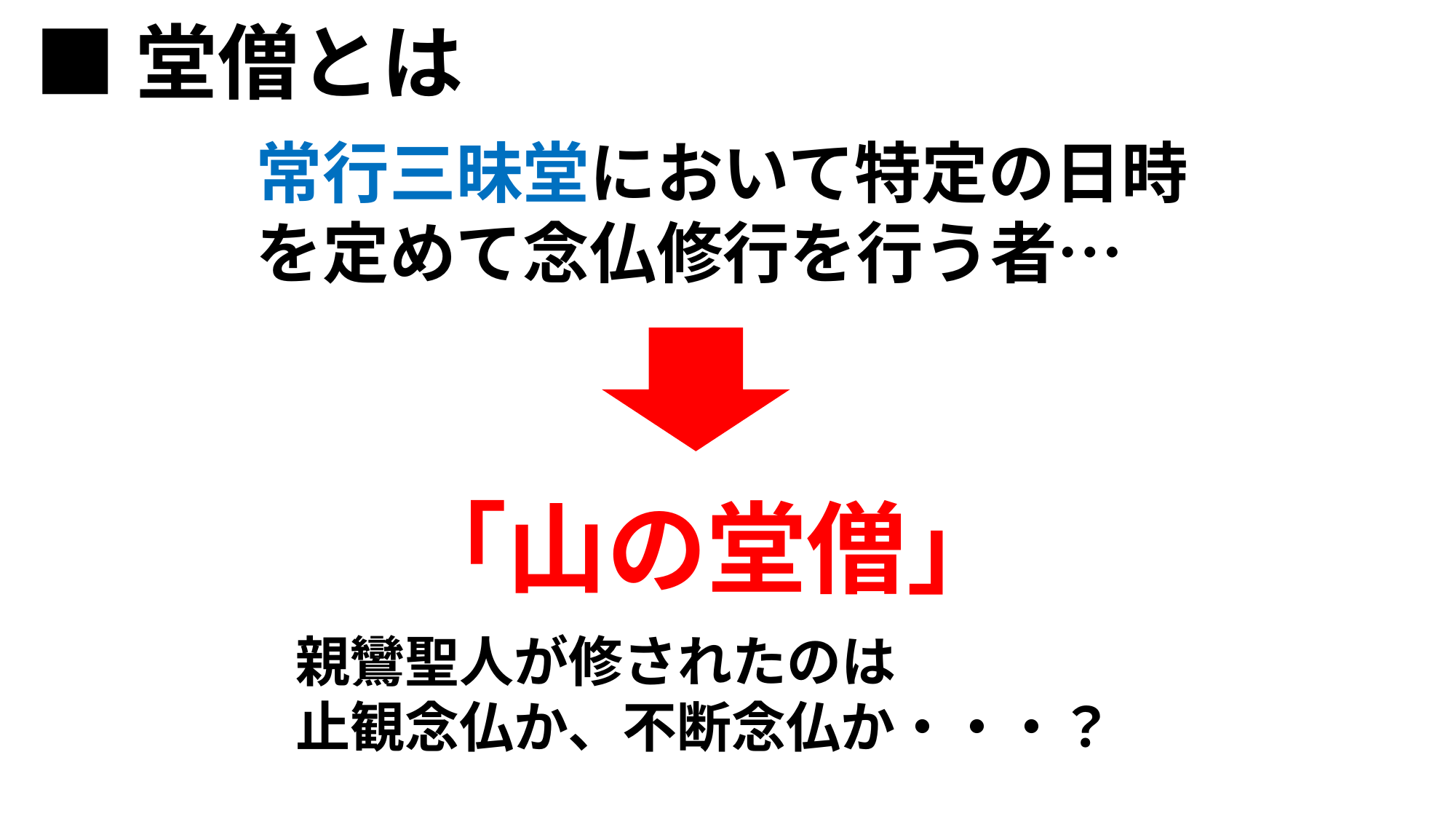

■堂僧とは
常行三昧堂において特定の日時を定めて念仏修行を行う者…

「山の堂僧」
親鸞聖人が修されたのは
止観念仏か、不断念仏か・・・？